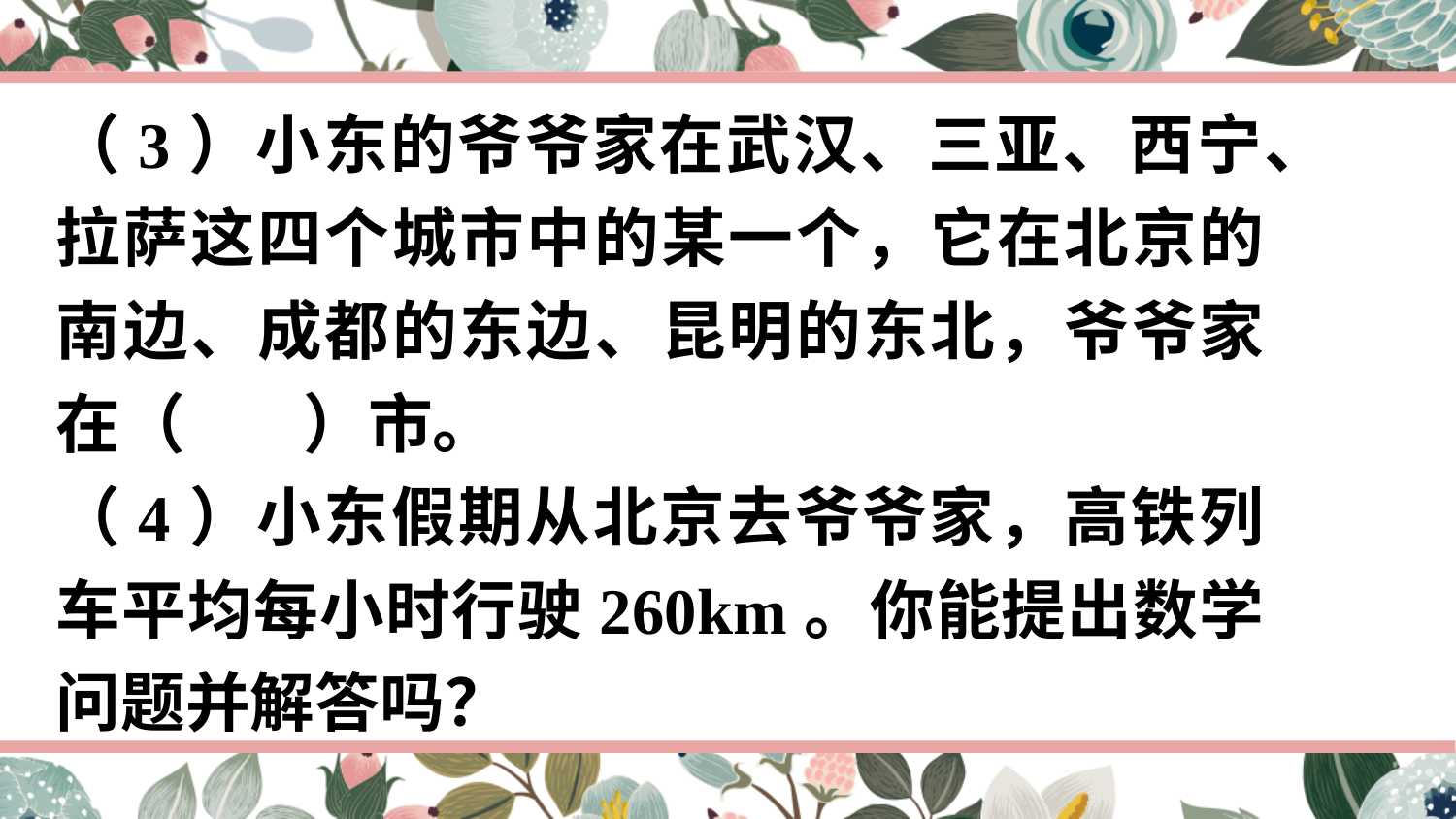

（3）小东的爷爷家在武汉、三亚、西宁、拉萨这四个城市中的某一个，它在北京的南边、成都的东边、昆明的东北，爷爷家在（        ）市。
（4）小东假期从北京去爷爷家，高铁列车平均每小时行驶260km。你能提出数学问题并解答吗？